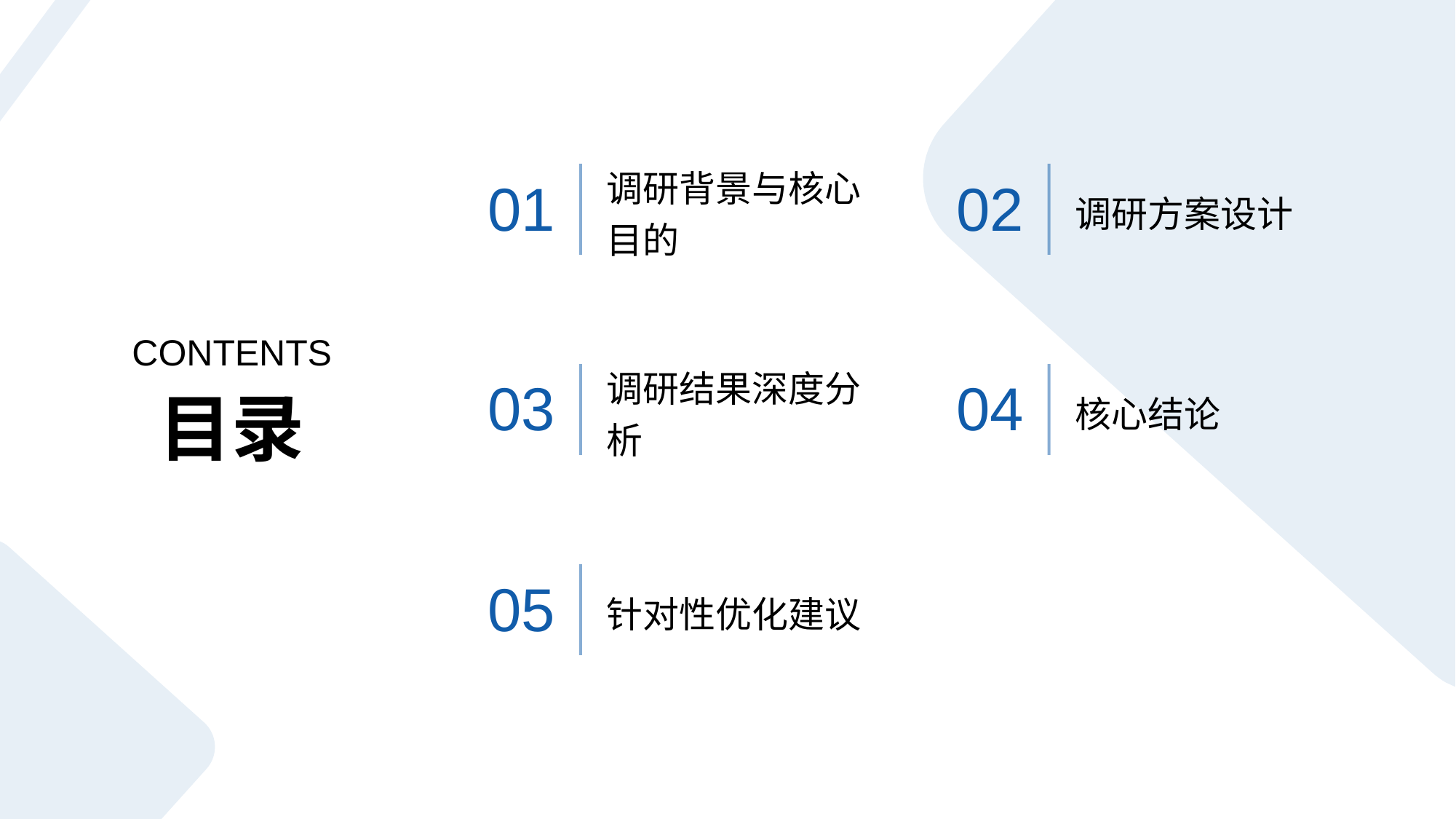

调研背景与核心目的
调研方案设计

01
02
CONTENTS
调研结果深度分析
核心结论

03
04
目录
针对性优化建议

05